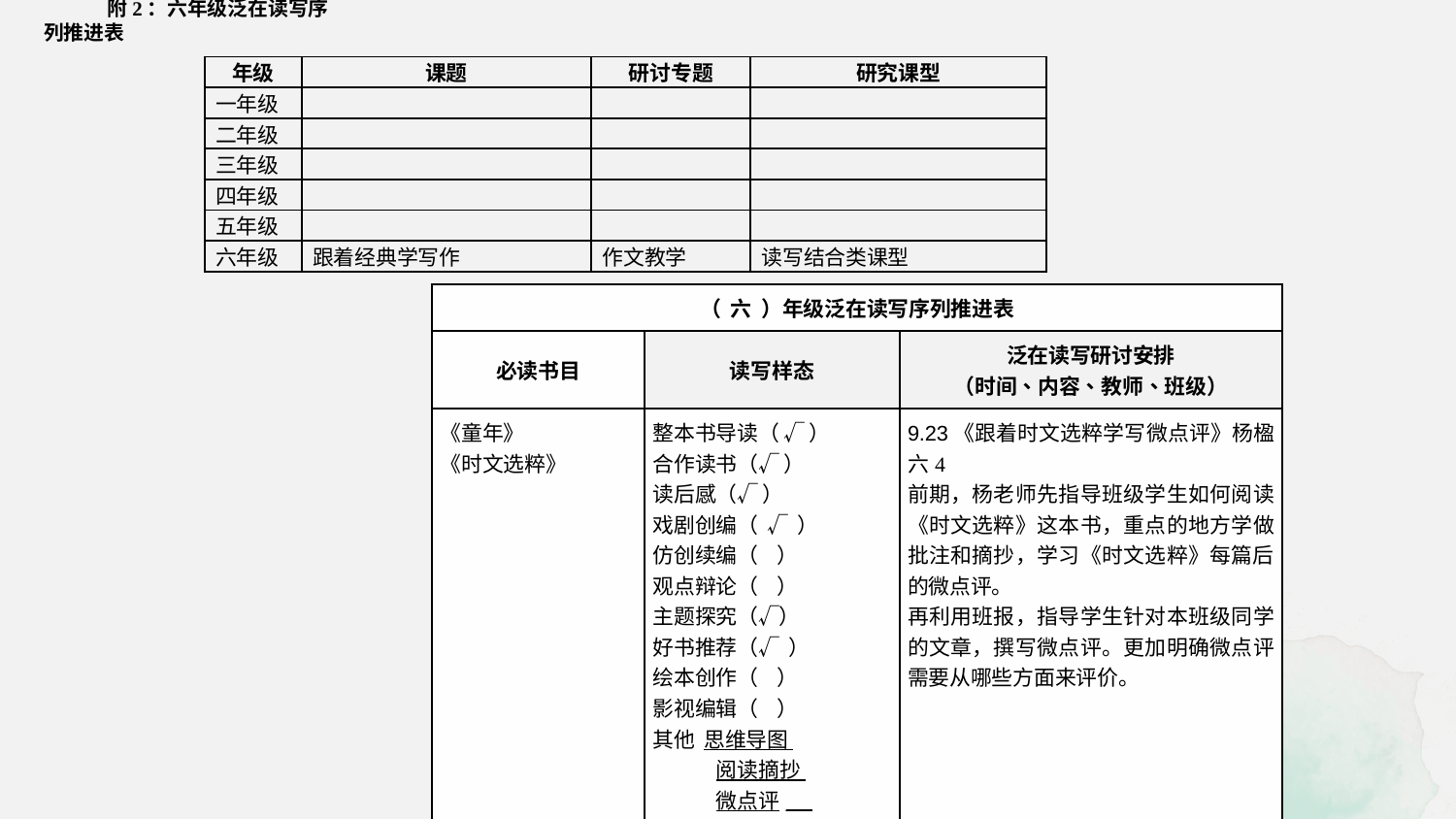

附2：六年级泛在读写序列推进表

| 年级 | 课题 | 研讨专题 | 研究课型 |
| --- | --- | --- | --- |
| 一年级 |  |  |  |
| 二年级 |  |  |  |
| 三年级 |  |  |  |
| 四年级 |  |  |  |
| 五年级 |  |  |  |
| 六年级 | 跟着经典学写作 | 作文教学 | 读写结合类课型 |
| （ 六 ）年级泛在读写序列推进表 |  |  |
| --- | --- | --- |
| 必读书目 | 读写样态 | 泛在读写研讨安排 （时间、内容、教师、班级） |
| 《童年》 《时文选粹》 | 整本书导读（ √ ） 合作读书（√ ） 读后感（√ ） 戏剧创编（ √ ） 仿创续编（ ） 观点辩论（ ） 主题探究（√） 好书推荐（√ ） 绘本创作（ ） 影视编辑（ ） 其他 思维导图 阅读摘抄 微点评\_\_ | 9.23《跟着时文选粹学写微点评》杨楹 六4 前期，杨老师先指导班级学生如何阅读《时文选粹》这本书，重点的地方学做批注和摘抄，学习《时文选粹》每篇后的微点评。 再利用班报，指导学生针对本班级同学的文章，撰写微点评。更加明确微点评需要从哪些方面来评价。 |